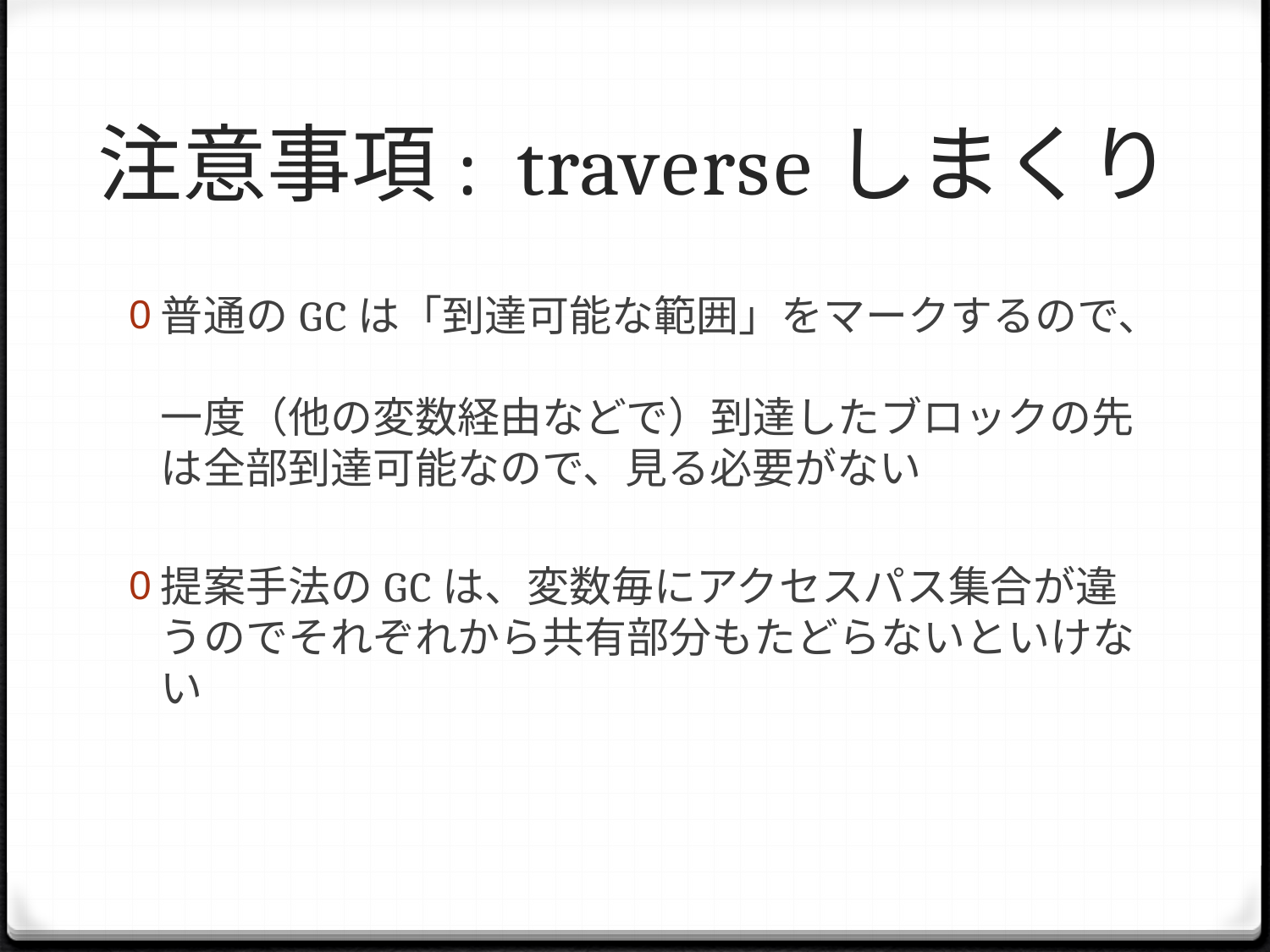

# 注意事項:  traverseしまくり
普通のGCは「到達可能な範囲」をマークするので、
一度（他の変数経由などで）到達したブロックの先は全部到達可能なので、見る必要がない

提案手法のGCは、変数毎にアクセスパス集合が違うのでそれぞれから共有部分もたどらないといけない